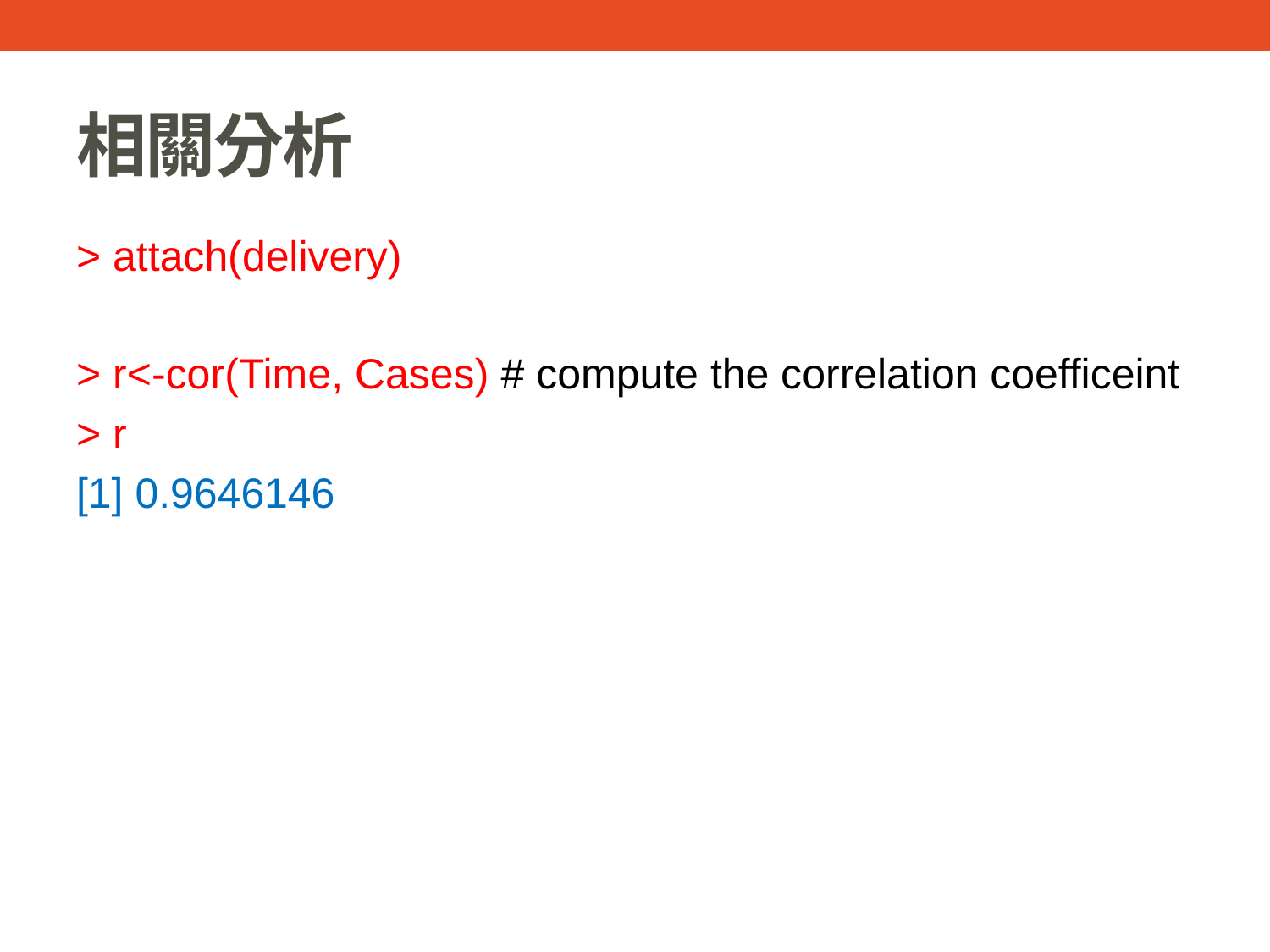

# 相關分析
> attach(delivery)

> r<-cor(Time, Cases) # compute the correlation coefficeint
> r
[1] 0.9646146